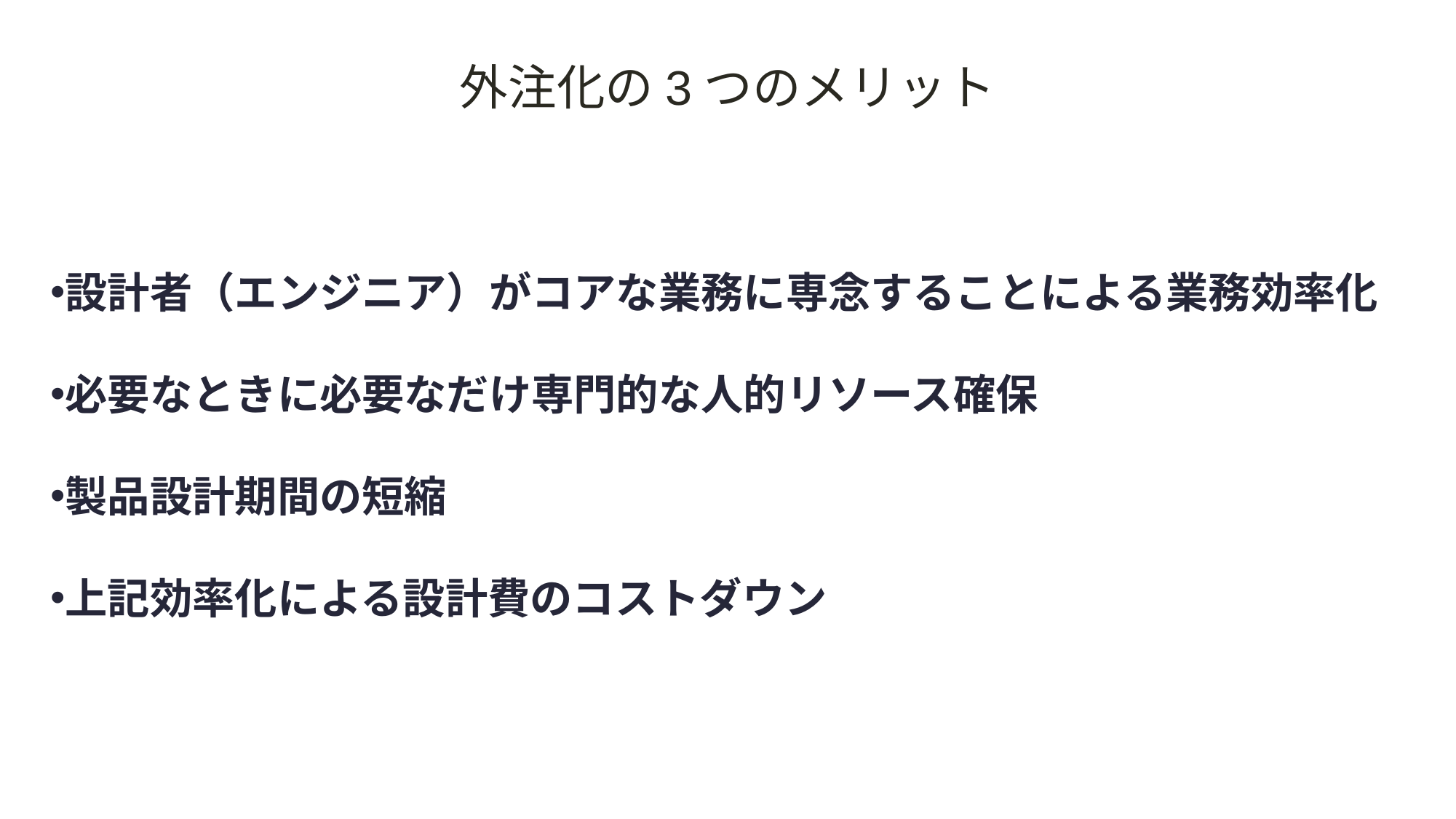

外注化の3つのメリット
設計者（エンジニア）がコアな業務に専念することによる業務効率化

必要なときに必要なだけ専門的な人的リソース確保

製品設計期間の短縮

上記効率化による設計費のコストダウン